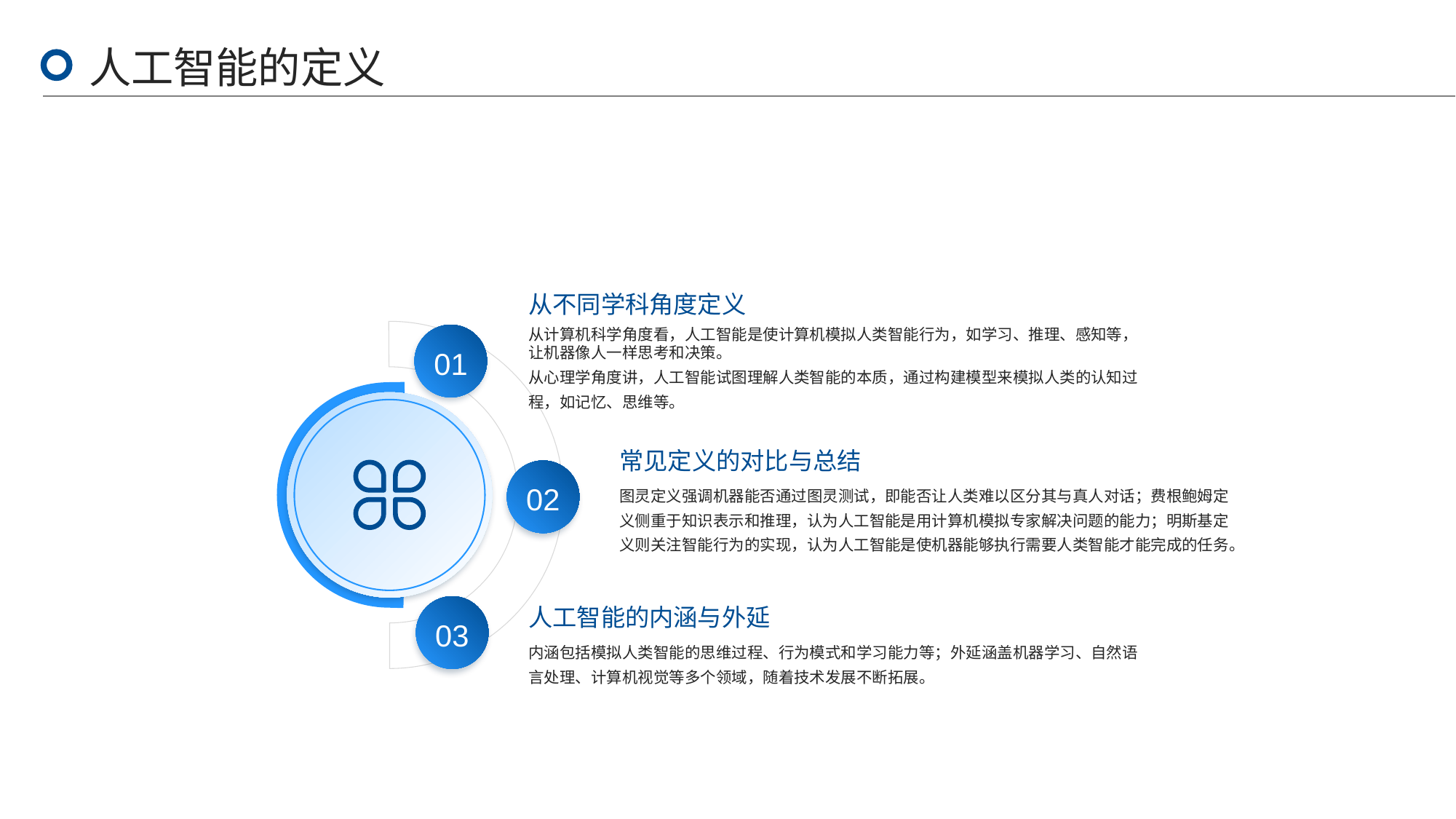

人工智能的定义

从不同学科角度定义

从计算机科学角度看，人工智能是使计算机模拟人类智能行为，如学习、推理、感知等，让机器像人一样思考和决策。
从心理学角度讲，人工智能试图理解人类智能的本质，通过构建模型来模拟人类的认知过程，如记忆、思维等。

01

常见定义的对比与总结

02
图灵定义强调机器能否通过图灵测试，即能否让人类难以区分其与真人对话；费根鲍姆定义侧重于知识表示和推理，认为人工智能是用计算机模拟专家解决问题的能力；明斯基定义则关注智能行为的实现，认为人工智能是使机器能够执行需要人类智能才能完成的任务。
人工智能的内涵与外延

03
内涵包括模拟人类智能的思维过程、行为模式和学习能力等；外延涵盖机器学习、自然语言处理、计算机视觉等多个领域，随着技术发展不断拓展。